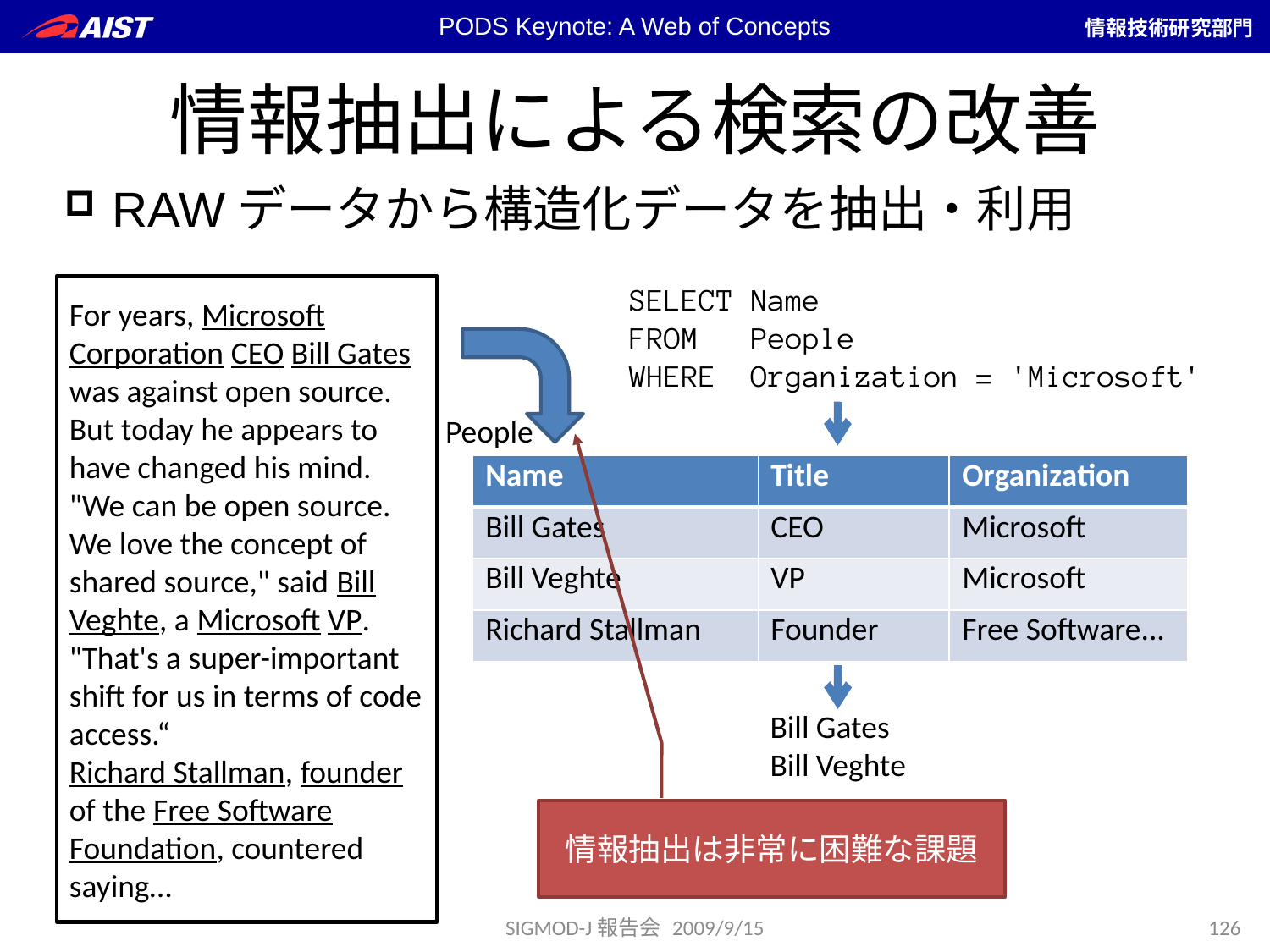

PODS Keynote: A Web of Concepts
# 情報抽出による検索の改善
RAWデータから構造化データを抽出・利用
SELECT Name
FROM   People
WHERE  Organization = 'Microsoft'
For years, Microsoft Corporation CEO Bill Gates was against open source. But today he appears to have changed his mind. "We can be open source. We love the concept of shared source," said Bill Veghte, a Microsoft VP. "That's a super-important shift for us in terms of code access.“
Richard Stallman, founder of the Free Software Foundation, countered saying…

People
| Name | Title | Organization |
| --- | --- | --- |
| Bill Gates | CEO | Microsoft |
| Bill Veghte | VP | Microsoft |
| Richard Stallman | Founder | Free Software... |
Bill Gates
Bill Veghte
情報抽出は非常に困難な課題
SIGMOD-J報告会 2009/9/15
126